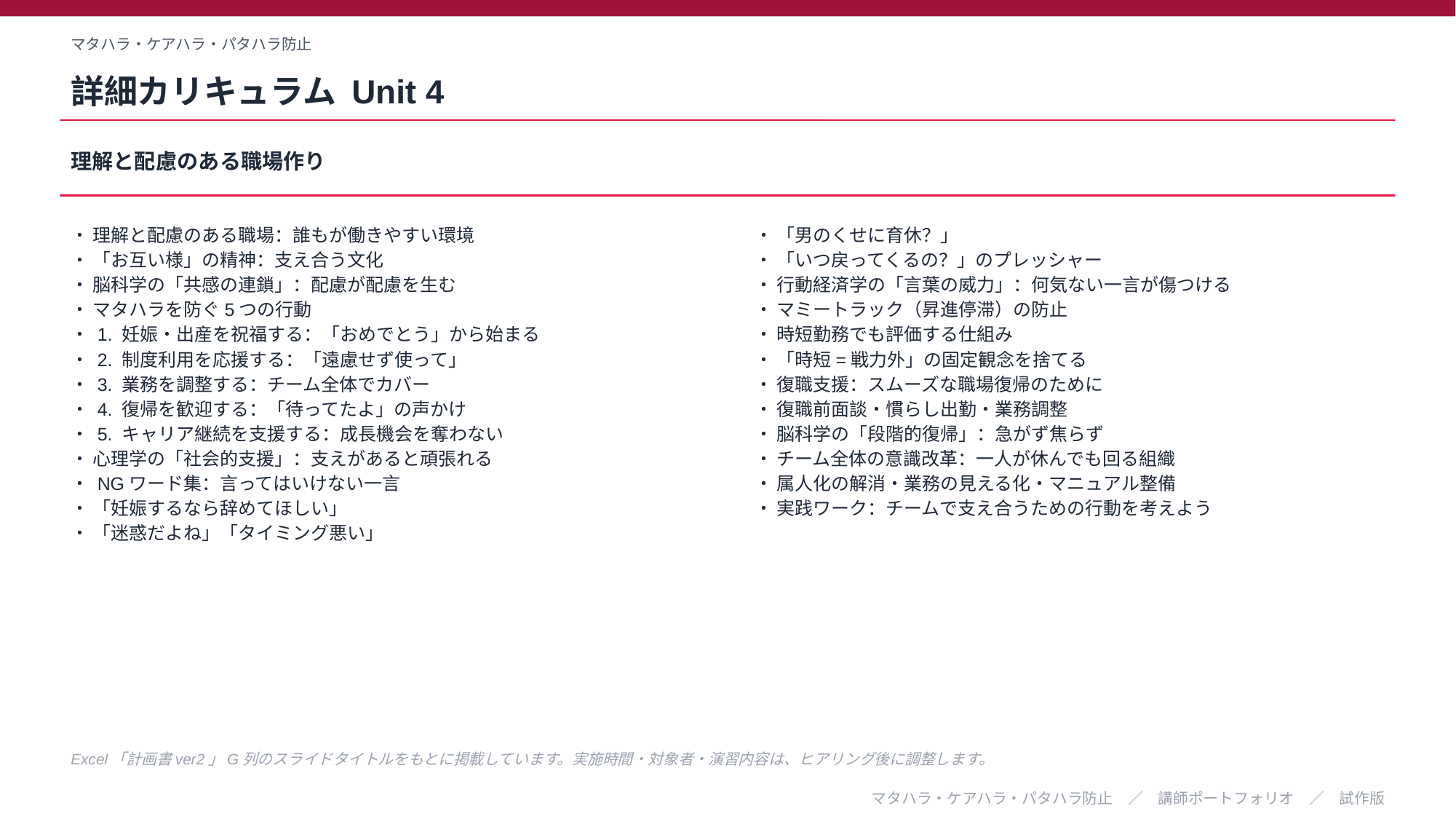

マタハラ・ケアハラ・パタハラ防止
詳細カリキュラム Unit 4

理解と配慮のある職場作り

・ 理解と配慮のある職場：誰もが働きやすい環境
・ 「お互い様」の精神：支え合う文化
・ 脳科学の「共感の連鎖」：配慮が配慮を生む
・ マタハラを防ぐ5つの行動
・ 1. 妊娠・出産を祝福する：「おめでとう」から始まる
・ 2. 制度利用を応援する：「遠慮せず使って」
・ 3. 業務を調整する：チーム全体でカバー
・ 4. 復帰を歓迎する：「待ってたよ」の声かけ
・ 5. キャリア継続を支援する：成長機会を奪わない
・ 心理学の「社会的支援」：支えがあると頑張れる
・ NGワード集：言ってはいけない一言
・ 「妊娠するなら辞めてほしい」
・ 「迷惑だよね」「タイミング悪い」
・ 「男のくせに育休？」
・ 「いつ戻ってくるの？」のプレッシャー
・ 行動経済学の「言葉の威力」：何気ない一言が傷つける
・ マミートラック（昇進停滞）の防止
・ 時短勤務でも評価する仕組み
・ 「時短=戦力外」の固定観念を捨てる
・ 復職支援：スムーズな職場復帰のために
・ 復職前面談・慣らし出勤・業務調整
・ 脳科学の「段階的復帰」：急がず焦らず
・ チーム全体の意識改革：一人が休んでも回る組織
・ 属人化の解消・業務の見える化・マニュアル整備
・ 実践ワーク：チームで支え合うための行動を考えよう
Excel「計画書ver2」G列のスライドタイトルをもとに掲載しています。実施時間・対象者・演習内容は、ヒアリング後に調整します。
マタハラ・ケアハラ・パタハラ防止　／　講師ポートフォリオ　／　試作版